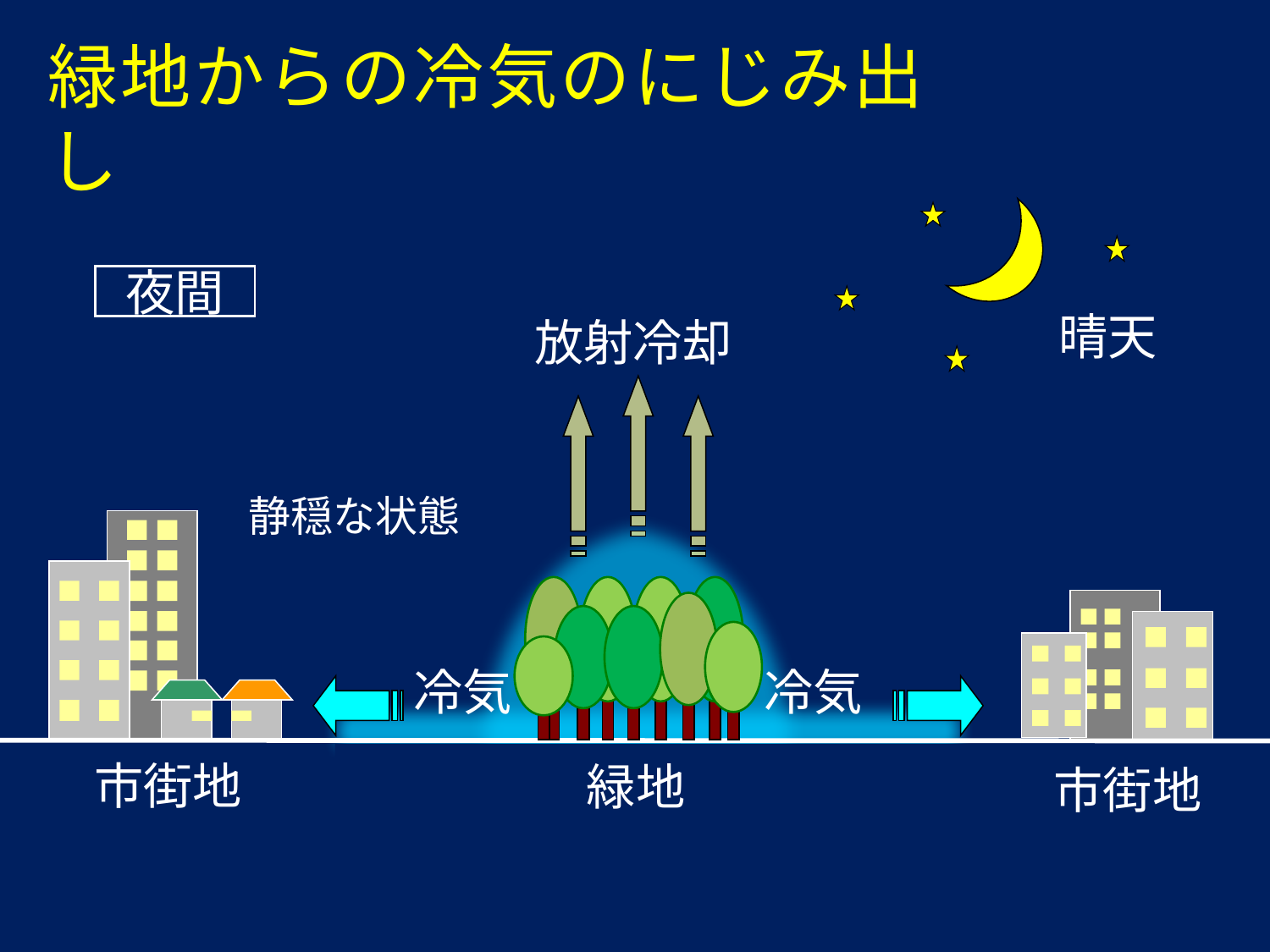

緑地からの冷気のにじみ出し

夜間

放射冷却
晴天

静穏な状態

冷気
冷気

緑地
市街地
市街地